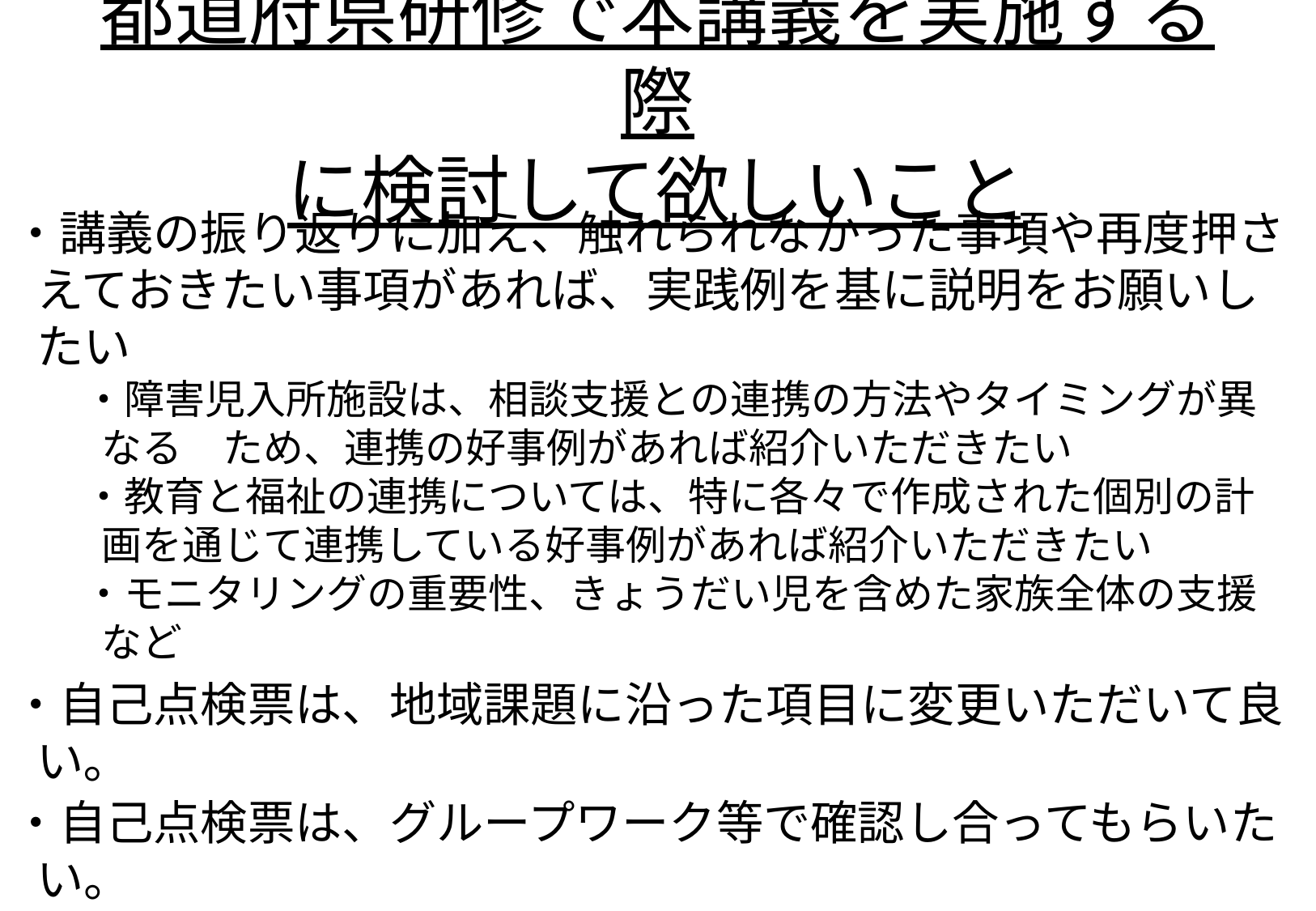

# 都道府県研修で本講義を実施する際 に検討して欲しいこと
・講義の振り返りに加え、触れられなかった事項や再度押さえておきたい事項があれば、実践例を基に説明をお願いしたい
・障害児入所施設は、相談支援との連携の方法やタイミングが異なる　ため、連携の好事例があれば紹介いただきたい
・教育と福祉の連携については、特に各々で作成された個別の計画を通じて連携している好事例があれば紹介いただきたい
・モニタリングの重要性、きょうだい児を含めた家族全体の支援など
・自己点検票は、地域課題に沿った項目に変更いただいて良い｡
・自己点検票は、グループワーク等で確認し合ってもらいたい。
・その上で、相談支援専門員と児童発達支援管理責任者が、　互いを尊敬・尊重して連携できるよう、現実的な課題を確認し、解決に向けて前向きな話し合いができるようにしてほしい。